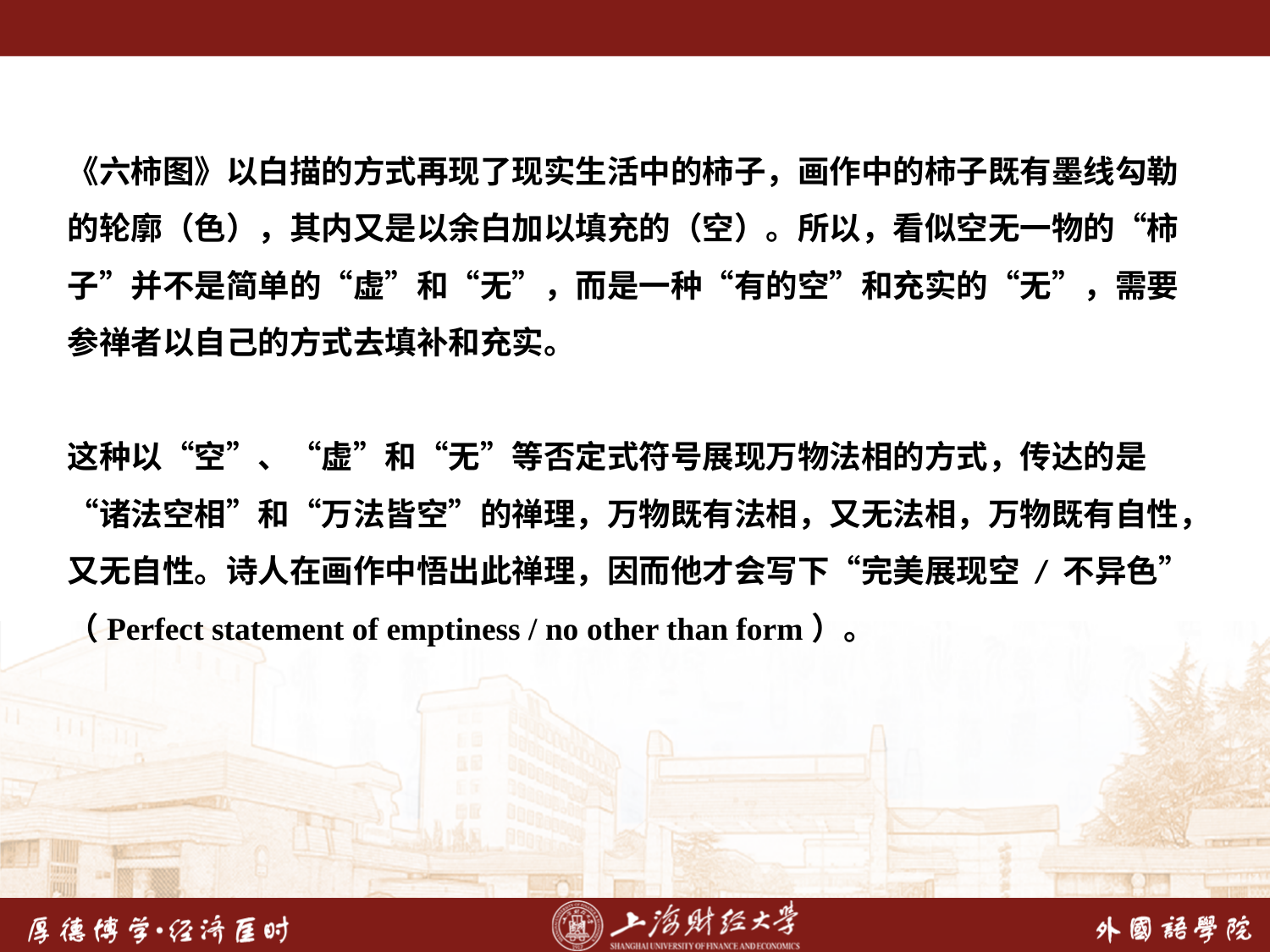

《六柿图》以白描的方式再现了现实生活中的柿子，画作中的柿子既有墨线勾勒的轮廓（色），其内又是以余白加以填充的（空）。所以，看似空无一物的“柿子”并不是简单的“虚”和“无”，而是一种“有的空”和充实的“无”，需要参禅者以自己的方式去填补和充实。

这种以“空”、“虚”和“无”等否定式符号展现万物法相的方式，传达的是“诸法空相”和“万法皆空”的禅理，万物既有法相，又无法相，万物既有自性，又无自性。诗人在画作中悟出此禅理，因而他才会写下“完美展现空 / 不异色”（Perfect statement of emptiness / no other than form）。